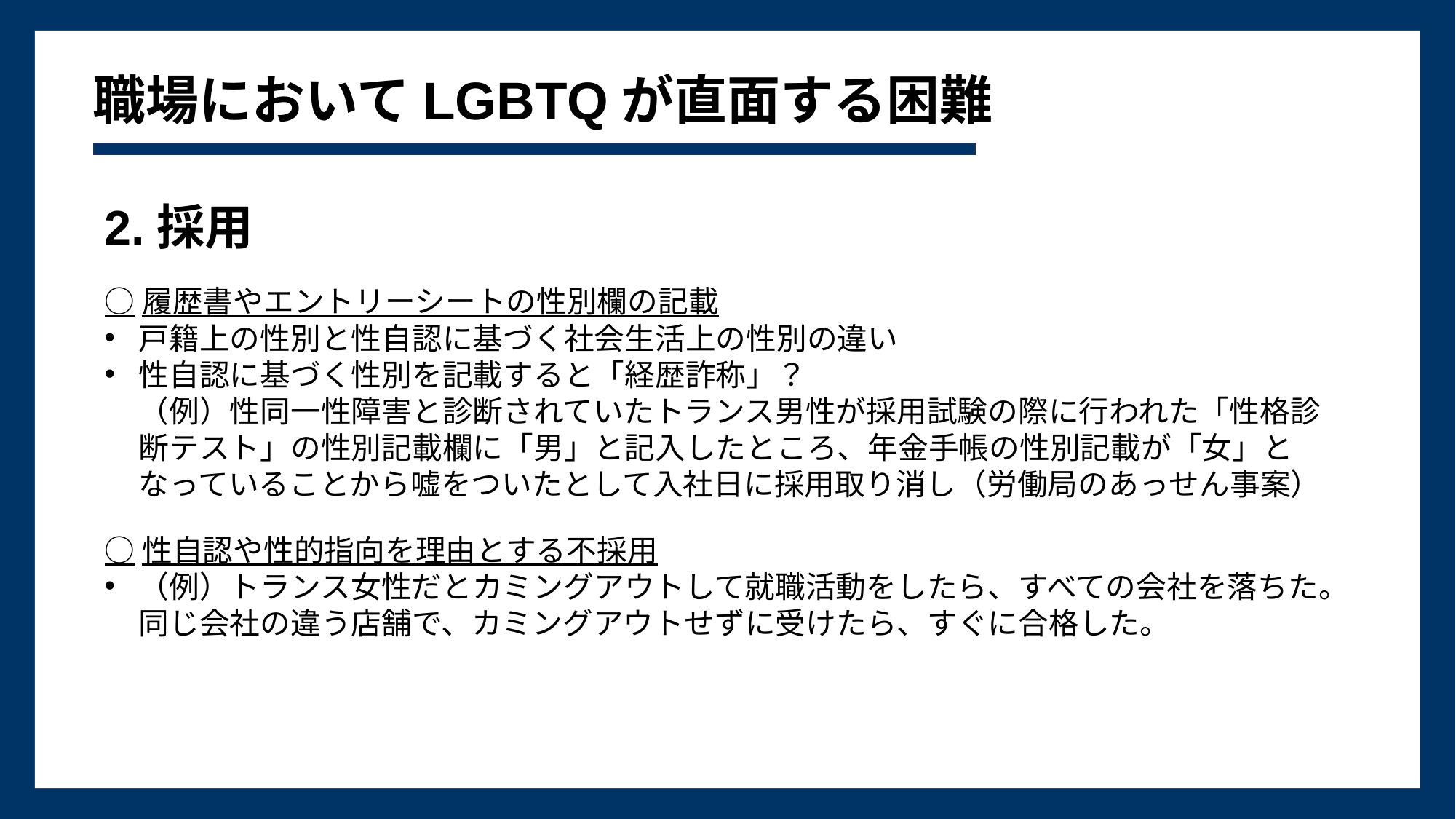

# 職場においてLGBTQが直面する困難

2.採用
○履歴書やエントリーシートの性別欄の記載
戸籍上の性別と性自認に基づく社会生活上の性別の違い
性自認に基づく性別を記載すると「経歴詐称」？
（例）性同一性障害と診断されていたトランス男性が採用試験の際に行われた「性格診断テスト」の性別記載欄に「男」と記入したところ、年金手帳の性別記載が「女」となっていることから嘘をついたとして入社日に採用取り消し（労働局のあっせん事案）
○性自認や性的指向を理由とする不採用
（例）トランス女性だとカミングアウトして就職活動をしたら、すべての会社を落ちた。同じ会社の違う店舗で、カミングアウトせずに受けたら、すぐに合格した。